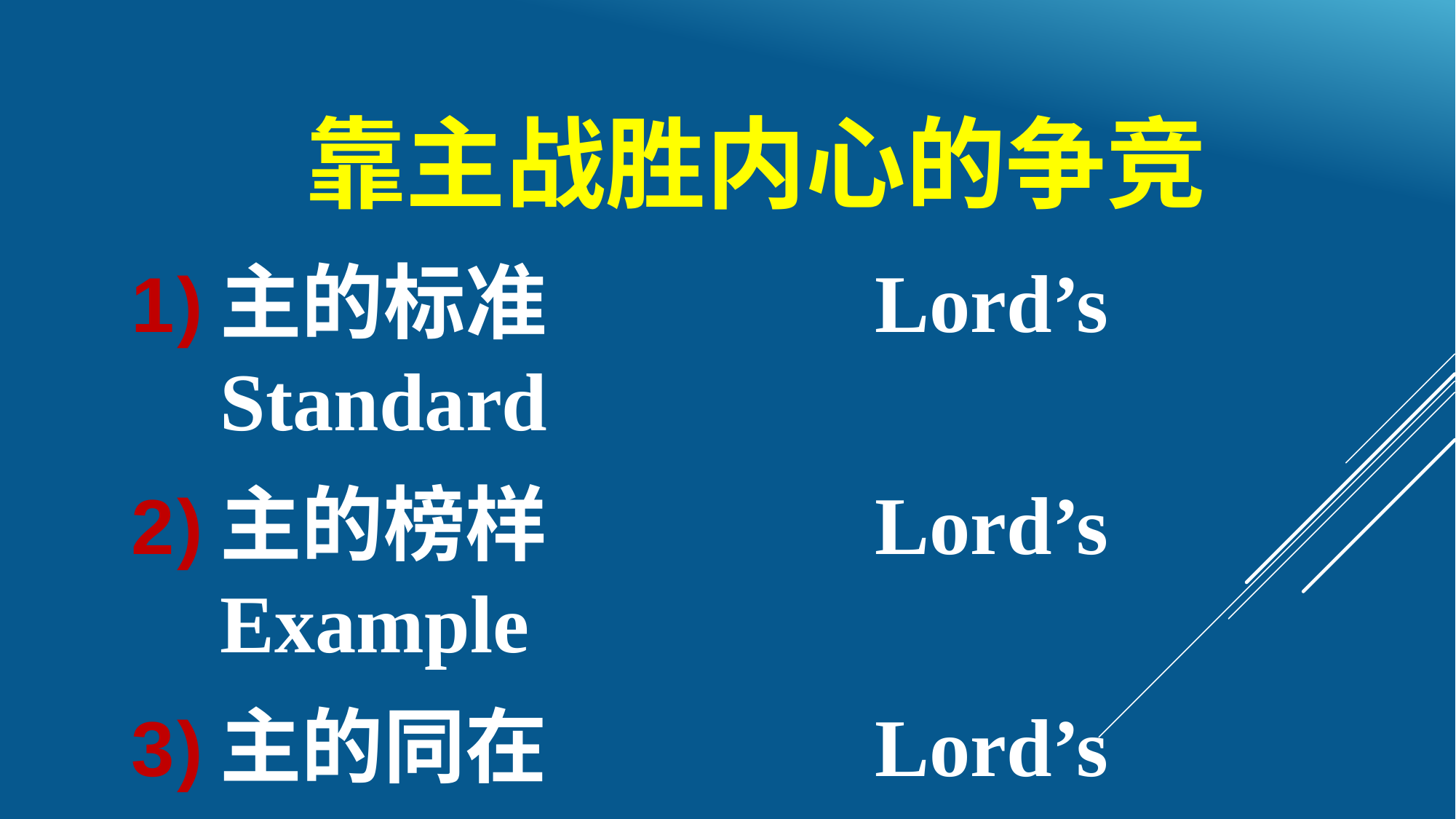

# 靠主战胜内心的争竞
主的标准			Lord’s Standard
主的榜样			Lord’s Example
主的同在			Lord’s Presence
将来的荣耀	Future Glory